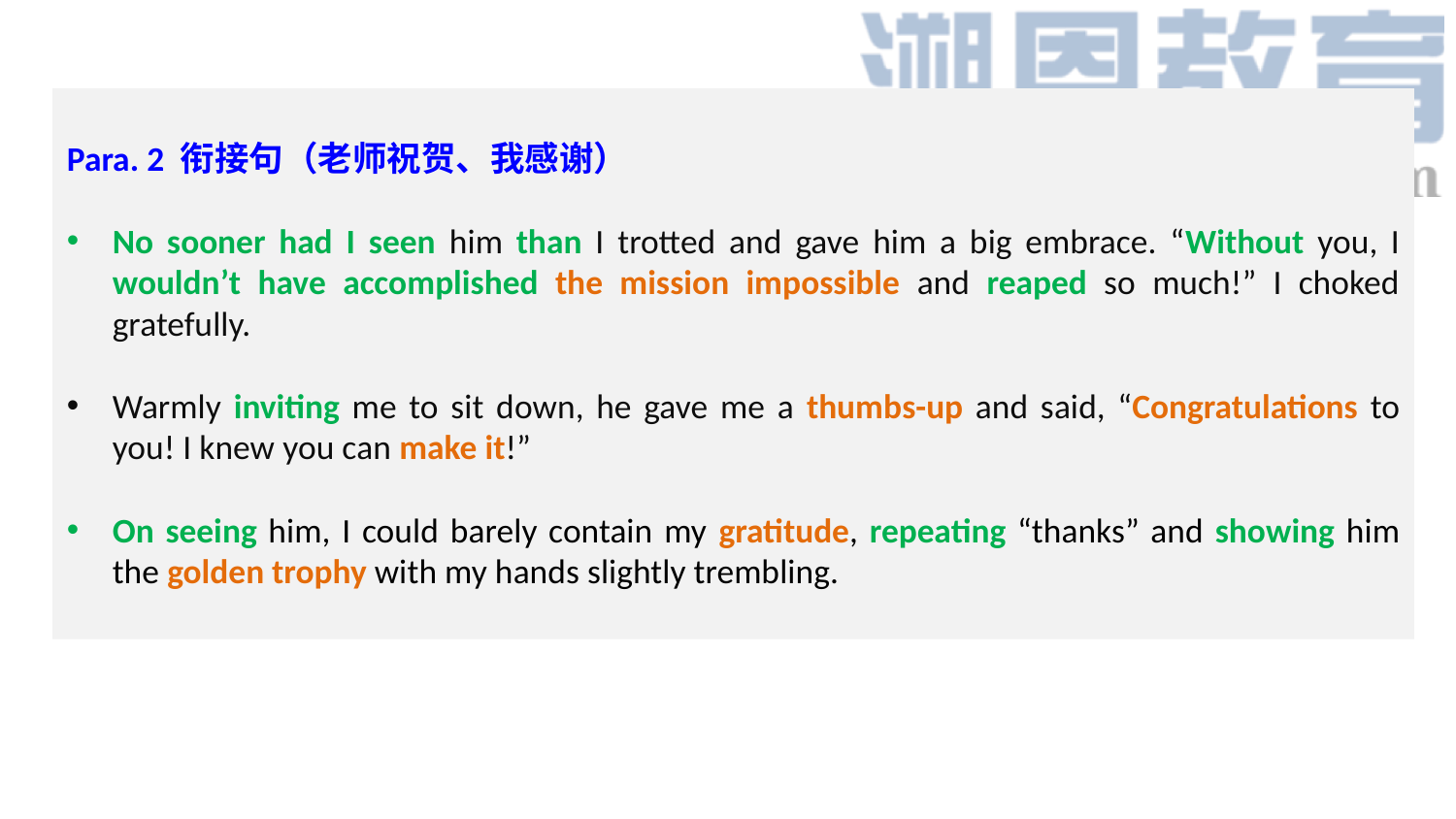

Para. 2 衔接句（老师祝贺、我感谢）

No sooner had I seen him than I trotted and gave him a big embrace. “Without you, I wouldn’t have accomplished the mission impossible and reaped so much!” I choked gratefully.

Warmly inviting me to sit down, he gave me a thumbs-up and said, “Congratulations to you! I knew you can make it!”

On seeing him, I could barely contain my gratitude, repeating “thanks” and showing him the golden trophy with my hands slightly trembling.